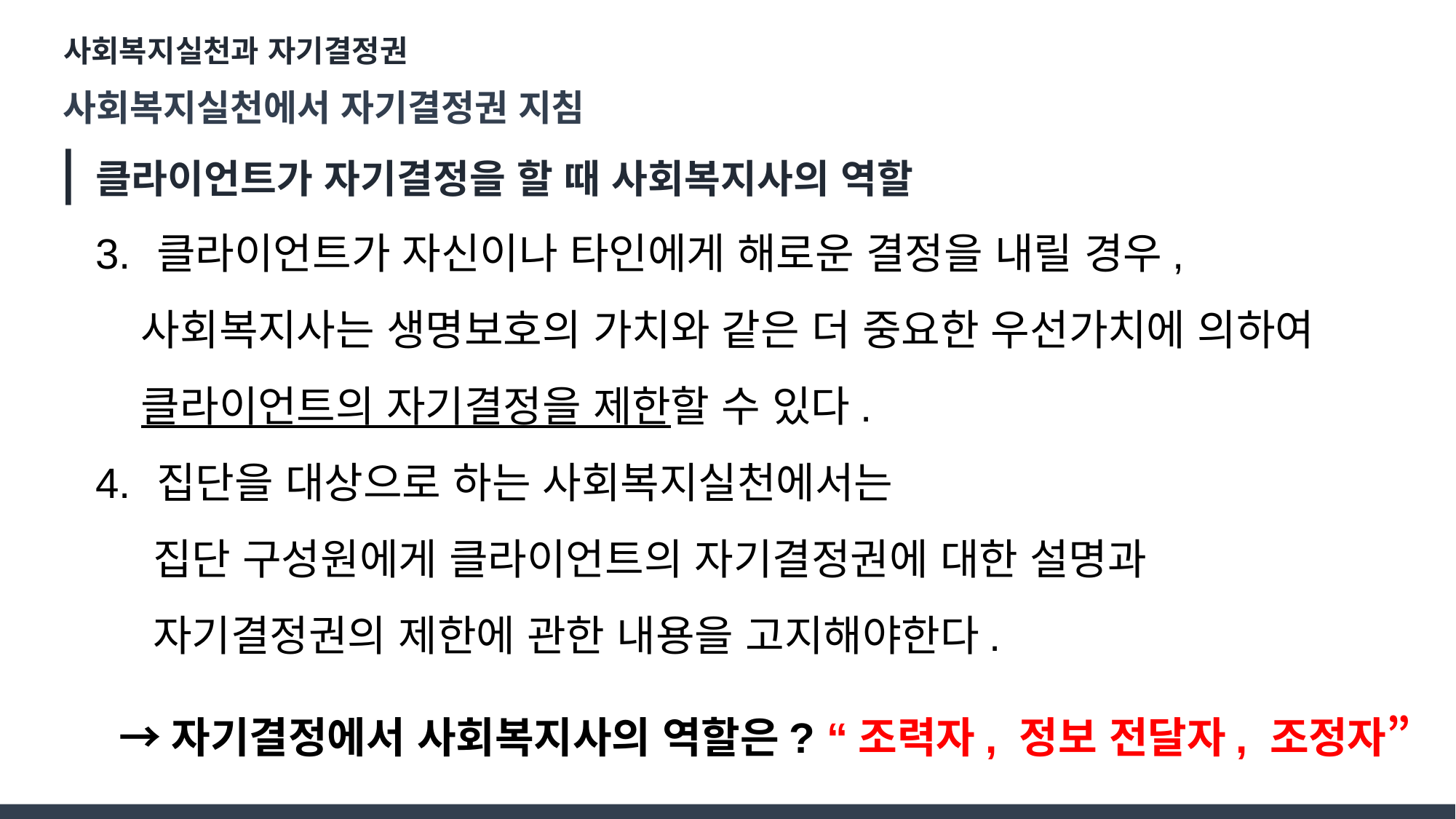

사회복지실천과 자기결정권
사회복지실천에서 자기결정권 지침

클라이언트가 자기결정을 할 때 사회복지사의 역할
클라이언트가 자신이나 타인에게 해로운 결정을 내릴 경우,
   사회복지사는 생명보호의 가치와 같은 더 중요한 우선가치에 의하여
   클라이언트의 자기결정을 제한할 수 있다.
집단을 대상으로 하는 사회복지실천에서는
    집단 구성원에게 클라이언트의 자기결정권에 대한 설명과
    자기결정권의 제한에 관한 내용을 고지해야한다.

→자기결정에서 사회복지사의 역할은? “조력자, 정보 전달자, 조정자”